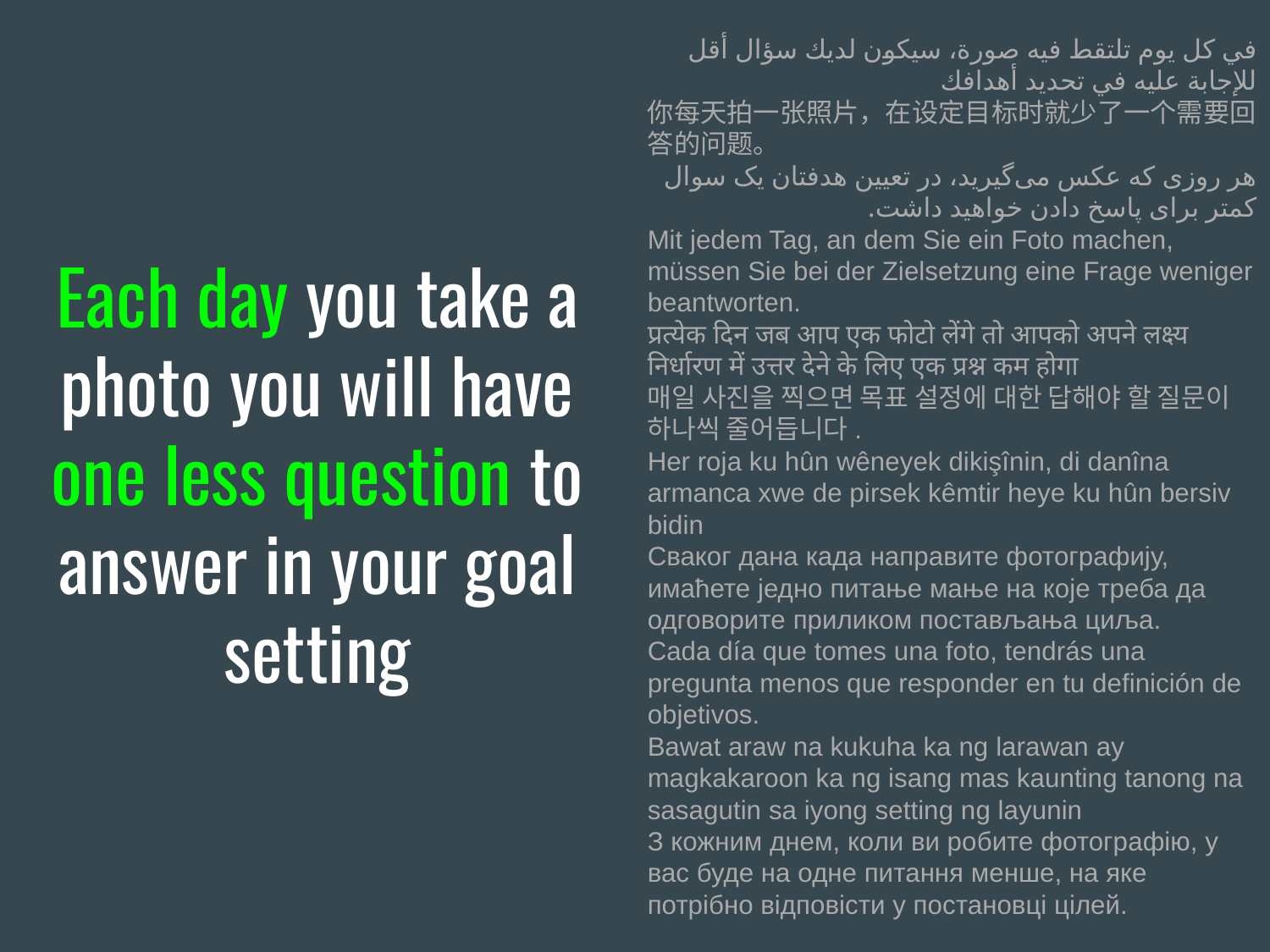

Each day you take a photo you will have one less question to answer in your goal setting
في كل يوم تلتقط فيه صورة، سيكون لديك سؤال أقل للإجابة عليه في تحديد أهدافك
你每天拍一张照片，在设定目标时就少了一个需要回答的问题。
هر روزی که عکس می‌گیرید، در تعیین هدفتان یک سوال کمتر برای پاسخ دادن خواهید داشت.
Mit jedem Tag, an dem Sie ein Foto machen, müssen Sie bei der Zielsetzung eine Frage weniger beantworten.
प्रत्येक दिन जब आप एक फोटो लेंगे तो आपको अपने लक्ष्य निर्धारण में उत्तर देने के लिए एक प्रश्न कम होगा
매일 사진을 찍으면 목표 설정에 대한 답해야 할 질문이 하나씩 줄어듭니다.
Her roja ku hûn wêneyek dikişînin, di danîna armanca xwe de pirsek kêmtir heye ku hûn bersiv bidin
Сваког дана када направите фотографију, имаћете једно питање мање на које треба да одговорите приликом постављања циља.
Cada día que tomes una foto, tendrás una pregunta menos que responder en tu definición de objetivos.
Bawat araw na kukuha ka ng larawan ay magkakaroon ka ng isang mas kaunting tanong na sasagutin sa iyong setting ng layunin
З кожним днем, коли ви робите фотографію, у вас буде на одне питання менше, на яке потрібно відповісти у постановці цілей.